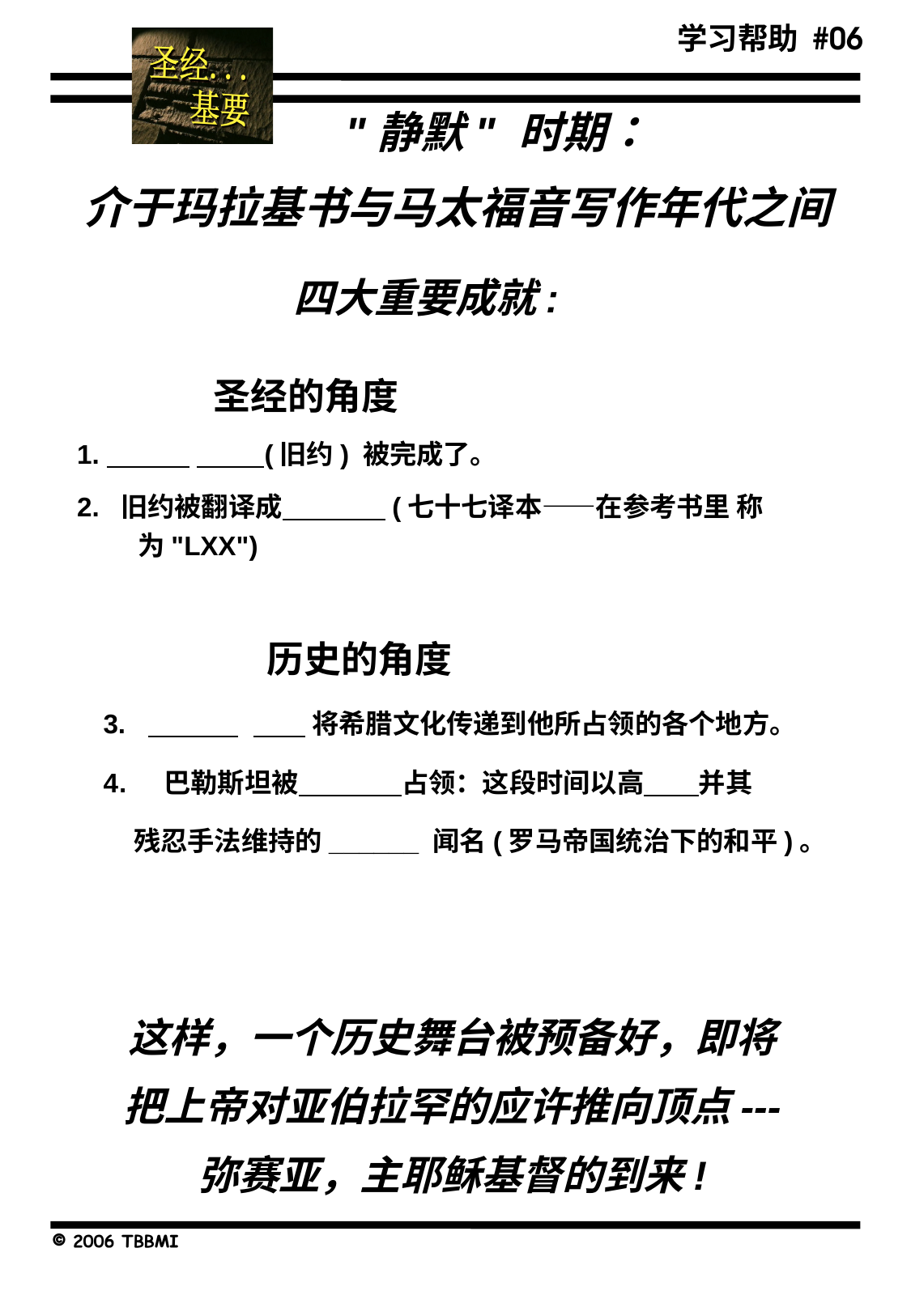

06
学习帮助 #06
"静默" 时期：

 介于玛拉基书与马太福音写作年代之间
四大重要成就:
               圣经的角度
1.                      (旧约) 被完成了。
2.  旧约被翻译成                 (七十七译本——在参考书里 称为"LXX")
               历史的角度
3.                        将希腊文化传递到他所占领的各个地方。
巴勒斯坦被                 占领：这段时间以高         并其
    残忍手法维持的______ 闻名(罗马帝国统治下的和平)。
这样，一个历史舞台被预备好，即将
把上帝对亚伯拉罕的应许推向顶点---
弥赛亚，主耶稣基督的到来!